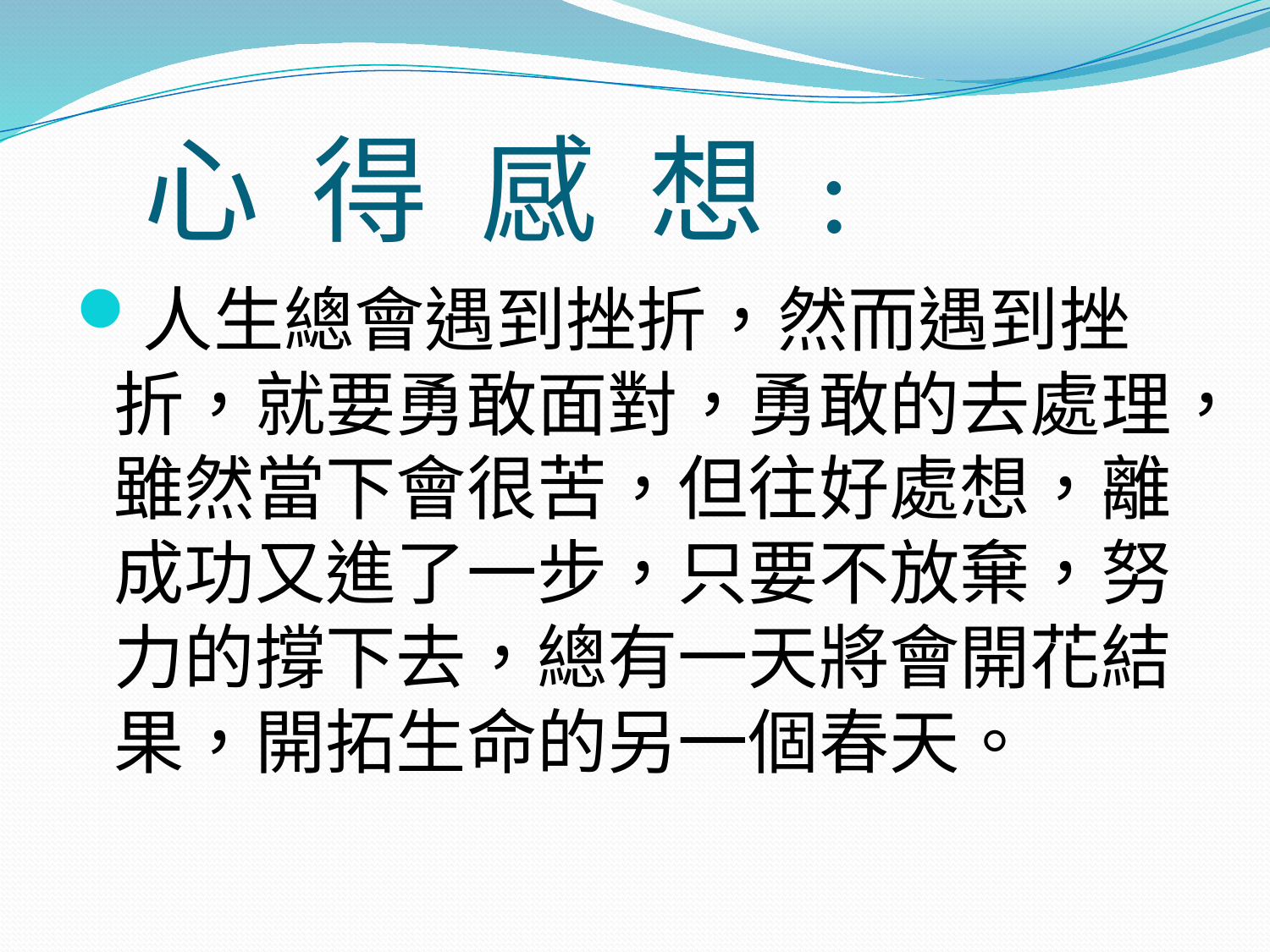

# 心  得  感  想 :
人生總會遇到挫折，然而遇到挫折，就要勇敢面對，勇敢的去處理，雖然當下會很苦，但往好處想，離成功又進了一步，只要不放棄，努力的撐下去，總有一天將會開花結果，開拓生命的另一個春天。